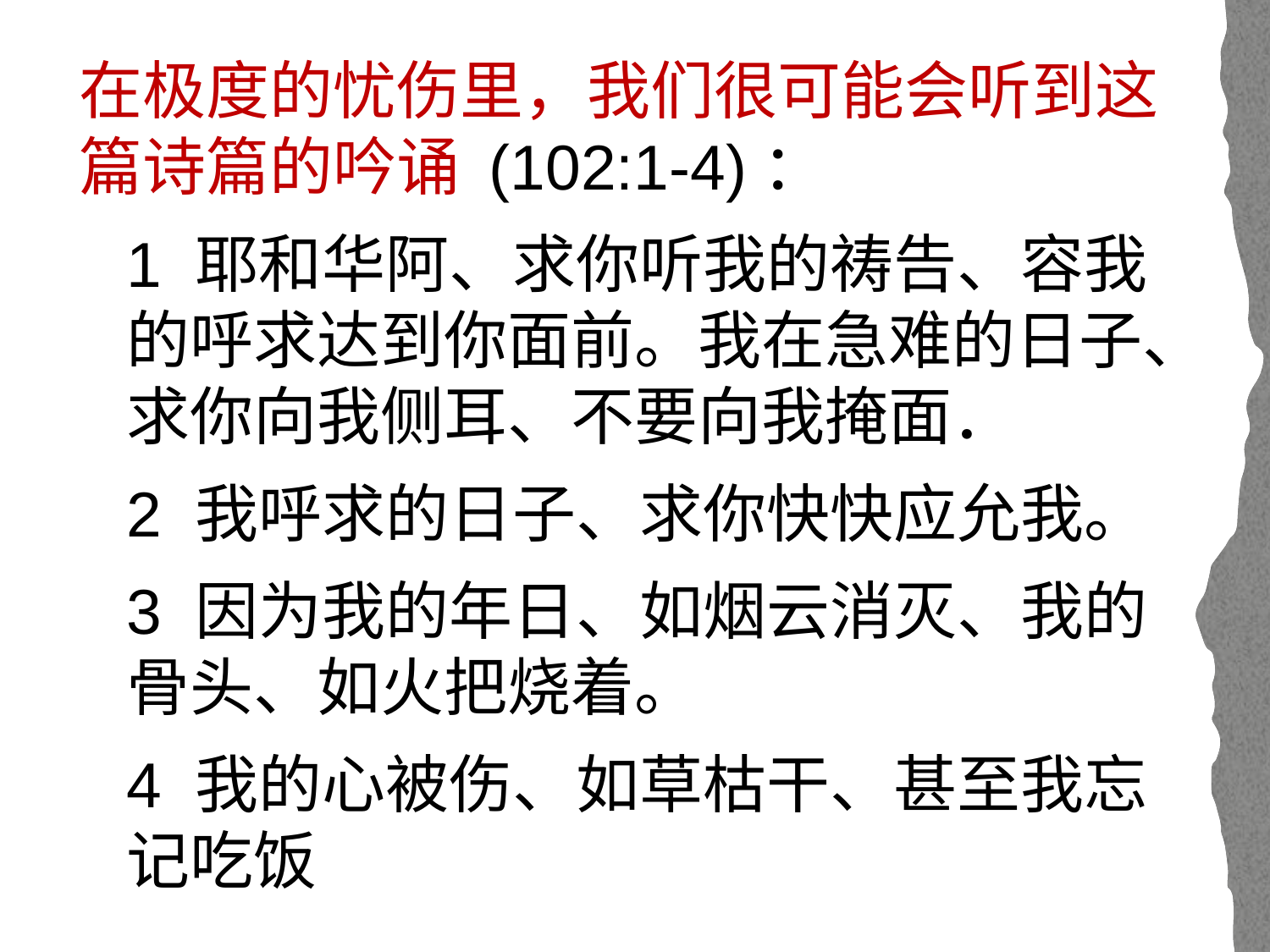

在极度的忧伤里，我们很可能会听到这篇诗篇的吟诵 (102:1-4)：
1 耶和华阿、求你听我的祷告、容我的呼求达到你面前。我在急难的日子、求你向我侧耳、不要向我掩面．
2 我呼求的日子、求你快快应允我。
3 因为我的年日、如烟云消灭、我的骨头、如火把烧着。
4 我的心被伤、如草枯干、甚至我忘记吃饭